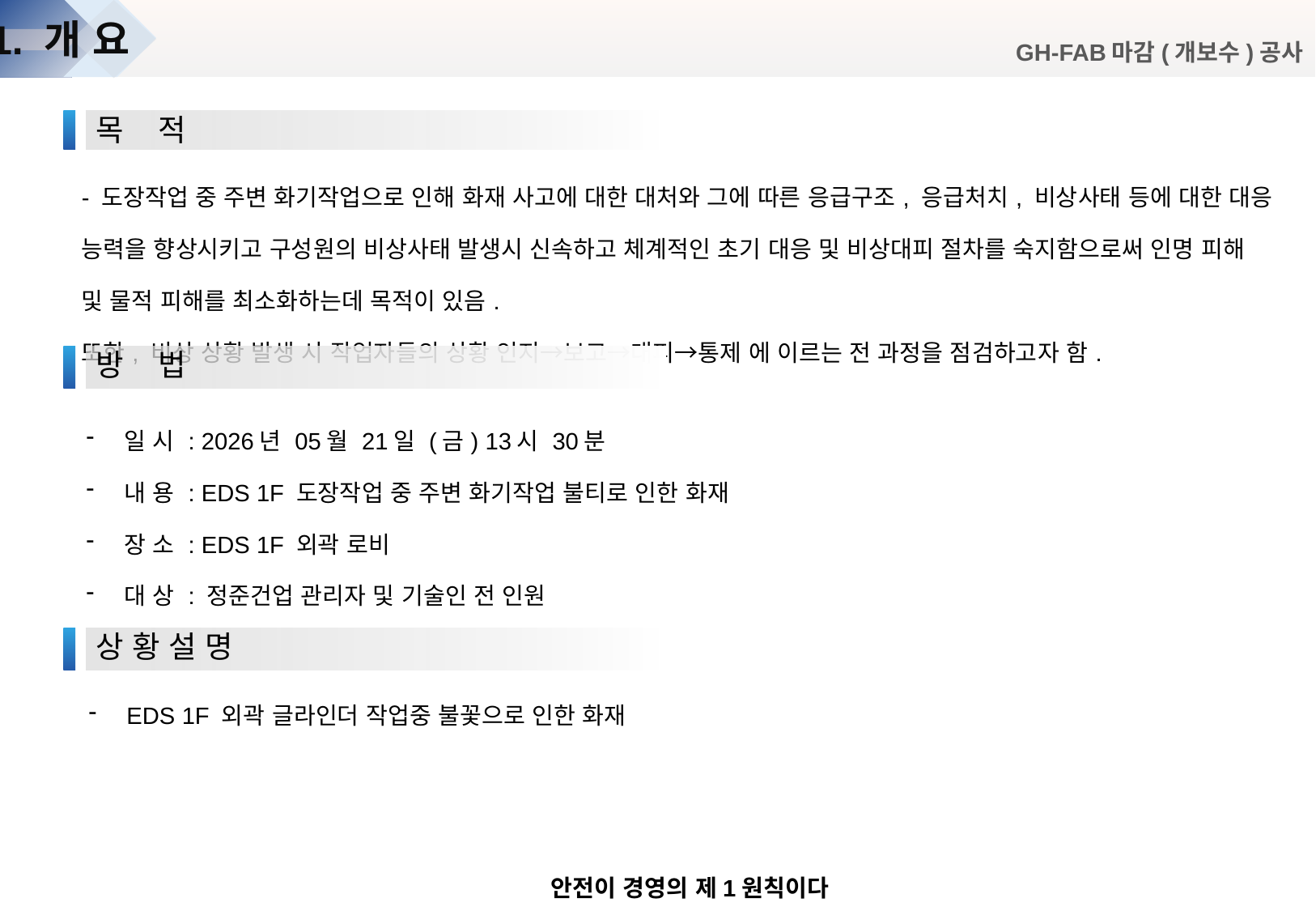

1. 개 요
GH-FAB마감(개보수)공사

목    적
| - 도장작업 중 주변 화기작업으로 인해 화재 사고에 대한 대처와 그에 따른 응급구조, 응급처치, 비상사태 등에 대한 대응 능력을 향상시키고 구성원의 비상사태 발생시 신속하고 체계적인 초기 대응 및 비상대피 절차를 숙지함으로써 인명 피해 및 물적 피해를 최소화하는데 목적이 있음. 또한, 비상 상황 발생 시 작업자들의 상황 인지→보고→대피→통제 에 이르는 전 과정을 점검하고자 함. |
| --- |

방    법
| 일 시 : 2026년 05월 21일 (금) 13시 30분 내 용 : EDS 1F 도장작업 중 주변 화기작업 불티로 인한 화재 장 소 : EDS 1F 외곽 로비 대 상 : 정준건업 관리자 및 기술인 전 인원 |
| --- |

상 황 설 명
EDS 1F 외곽 글라인더 작업중 불꽃으로 인한 화재